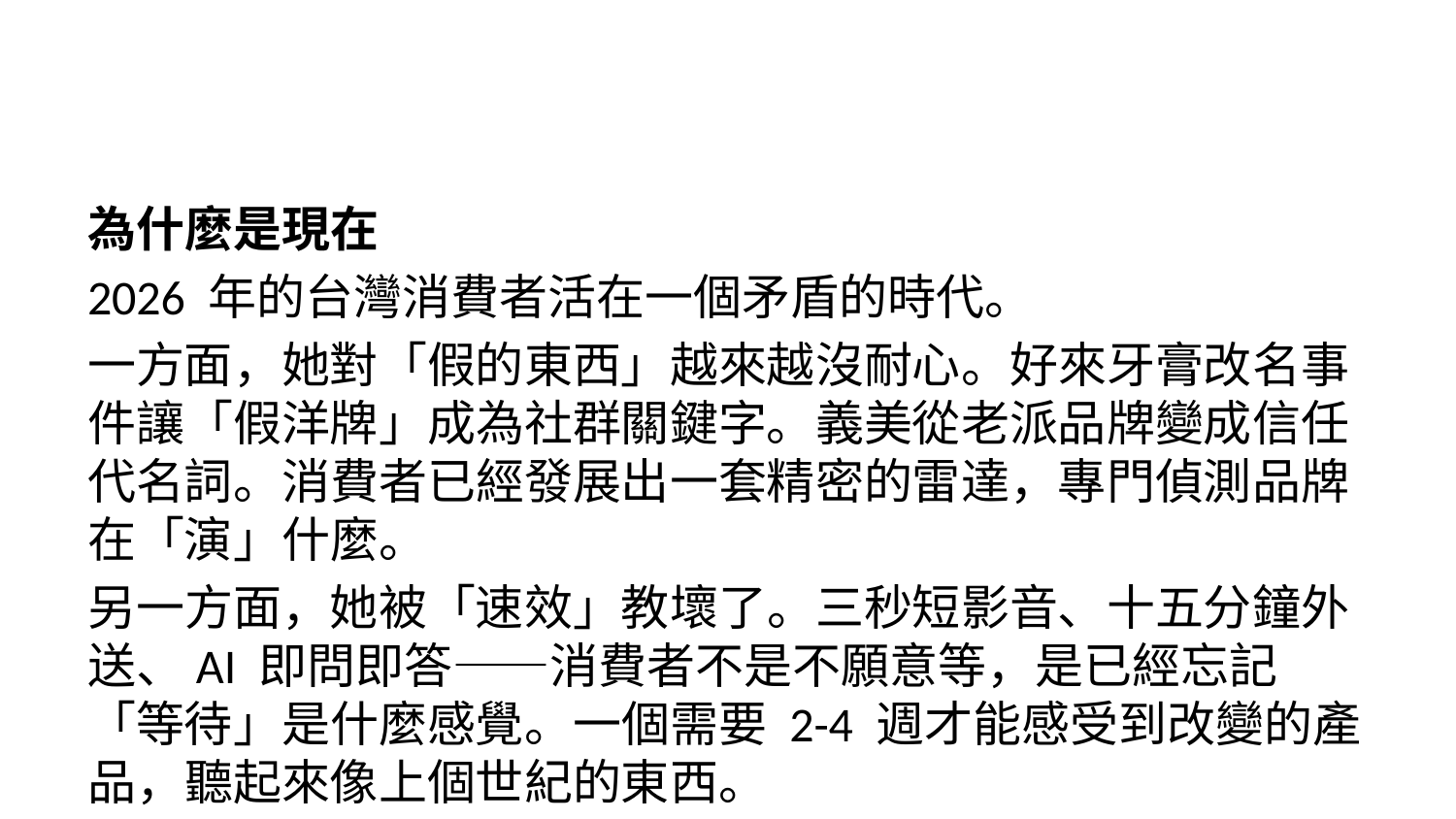

為什麼是現在
2026 年的台灣消費者活在一個矛盾的時代。
一方面，她對「假的東西」越來越沒耐心。好來牙膏改名事件讓「假洋牌」成為社群關鍵字。義美從老派品牌變成信任代名詞。消費者已經發展出一套精密的雷達，專門偵測品牌在「演」什麼。
另一方面，她被「速效」教壞了。三秒短影音、十五分鐘外送、AI 即問即答——消費者不是不願意等，是已經忘記「等待」是什麼感覺。一個需要 2-4 週才能感受到改變的產品，聽起來像上個世紀的東西。
但這兩件事加在一起，反而創造了一個獨特的機會。
德恩奈是一個台灣品牌，選擇了德國百年工廠替它製造產品。它的 barcode 開頭 401，歸屬德國 DENTAL-Kosmetik，一間 1907 年創立的企業。它的主成分檸檬酸鉀有臨床研究佐證。三效配方——舒緩敏感、去漬美白、預防蛀牙——不是行銷話術，是配方設計的結果。
這些事實一直都在。只是德恩奈從來沒有好好說過。
為什麼？因為品類的遊戲規則是舒酸定寫的：牙醫推薦、臨床數據、專業權威。在這個規則下，預算較小的品牌只能當安靜的跟隨者。
但如果我們不按這個規則打呢？如果我們重新定義「什麼叫有效的溝通」呢？